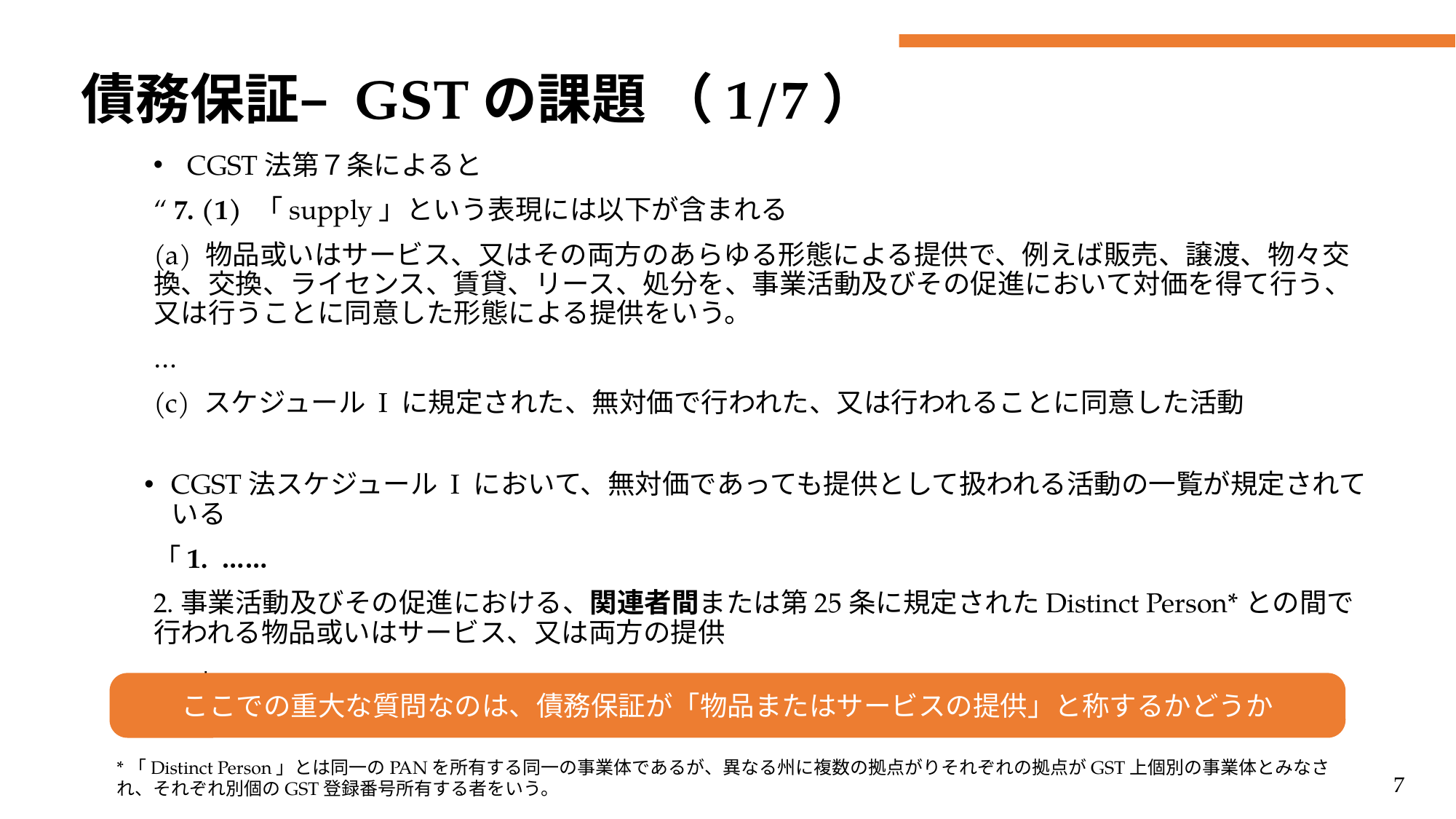

# 債務保証– GSTの課題 （1/7）
CGST法第７条によると
“ 7. (1) 「supply」という表現には以下が含まれる
(a) 物品或いはサービス、又はその両方のあらゆる形態による提供で、例えば販売、譲渡、物々交換、交換、ライセンス、賃貸、リース、処分を、事業活動及びその促進において対価を得て行う、又は行うことに同意した形態による提供をいう。
…
(c) スケジュール I に規定された、無対価で行われた、又は行われることに同意した活動

CGST法スケジュール I において、無対価であっても提供として扱われる活動の一覧が規定されている
「1.  ……
2.事業活動及びその促進における、関連者間または第25条に規定されたDistinct Person*との間で行われる物品或いはサービス、又は両方の提供
…..」
ここでの重大な質問なのは、債務保証が「物品またはサービスの提供」と称するかどうか
*「Distinct Person」とは同一のPANを所有する同一の事業体であるが、異なる州に複数の拠点がりそれぞれの拠点がGST上個別の事業体とみなされ、それぞれ別個のGST登録番号所有する者をいう。
7